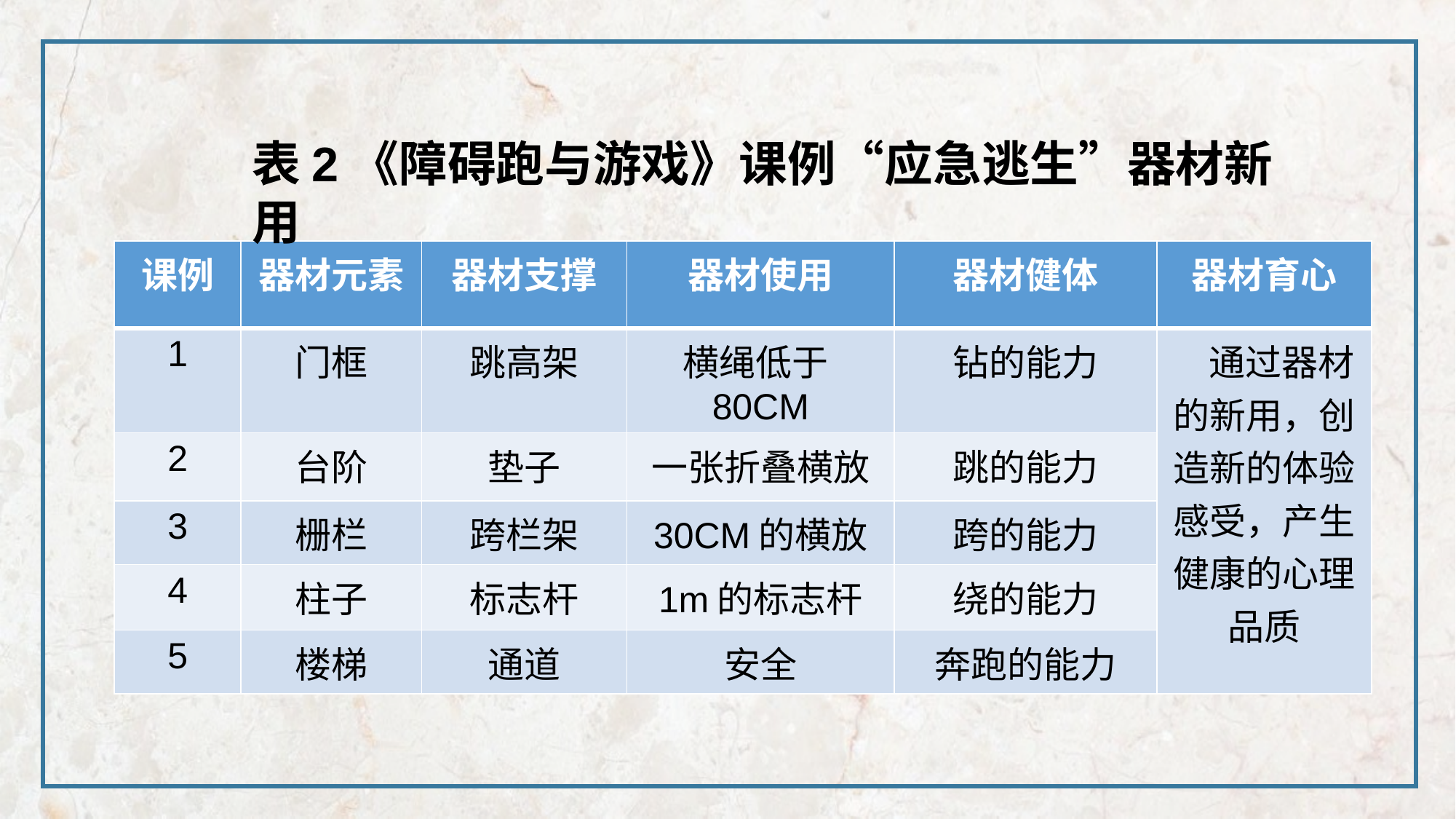

表2《障碍跑与游戏》课例“应急逃生”器材新用
| 课例 | 器材元素 | 器材支撑 | 器材使用 | 器材健体 | 器材育心 |
| --- | --- | --- | --- | --- | --- |
| 1 | 门框 | 跳高架 | 横绳低于80CM | 钻的能力 | 通过器材的新用，创造新的体验感受，产生健康的心理品质 |
| 2 | 台阶 | 垫子 | 一张折叠横放 | 跳的能力 |  |
| 3 | 栅栏 | 跨栏架 | 30CM的横放 | 跨的能力 |  |
| 4 | 柱子 | 标志杆 | 1m的标志杆 | 绕的能力 |  |
| 5 | 楼梯 | 通道 | 安全 | 奔跑的能力 |  |